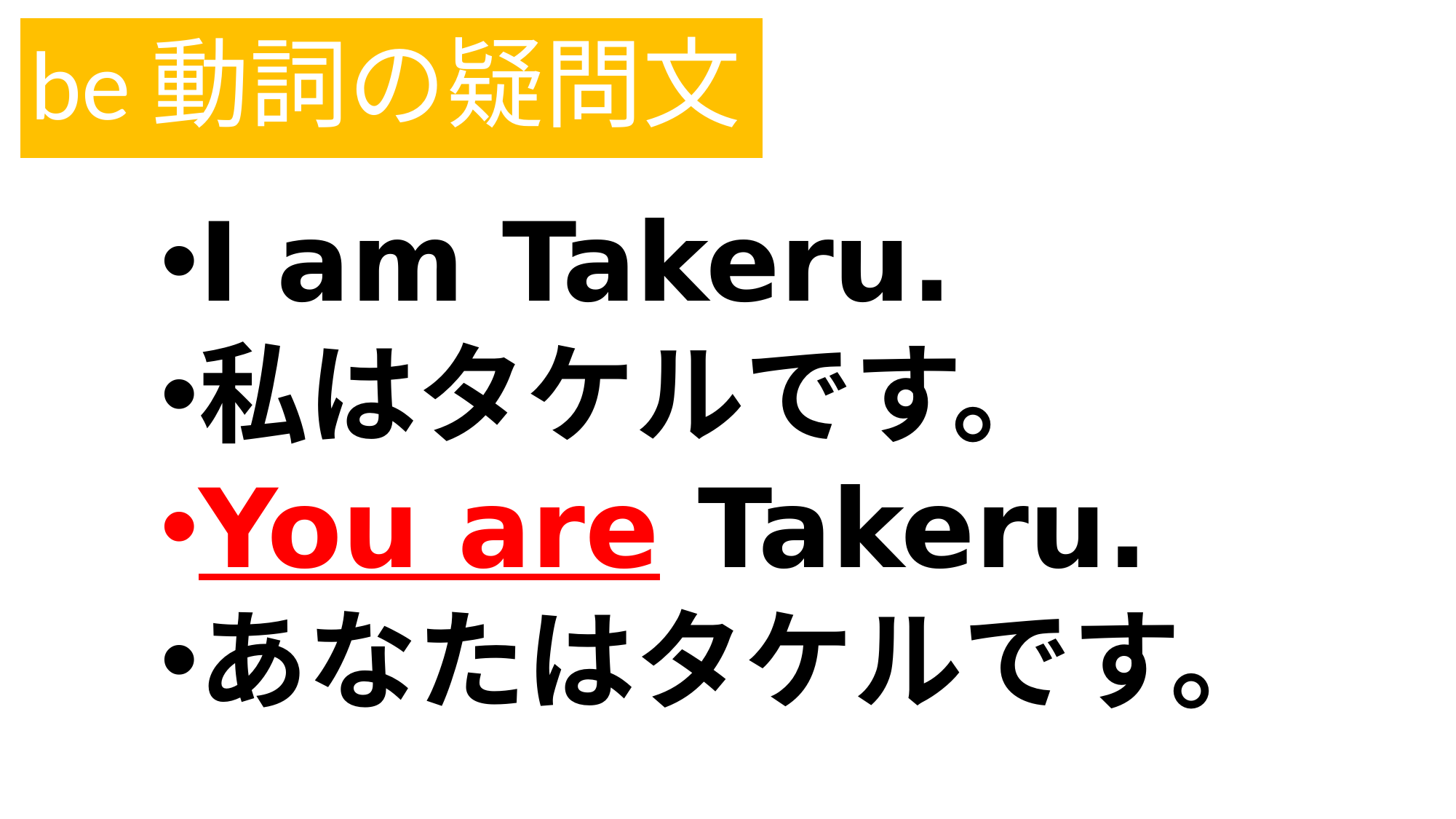

# be動詞の疑問文
I am Takeru.
私はタケルです。
You are Takeru.
あなたはタケルです。